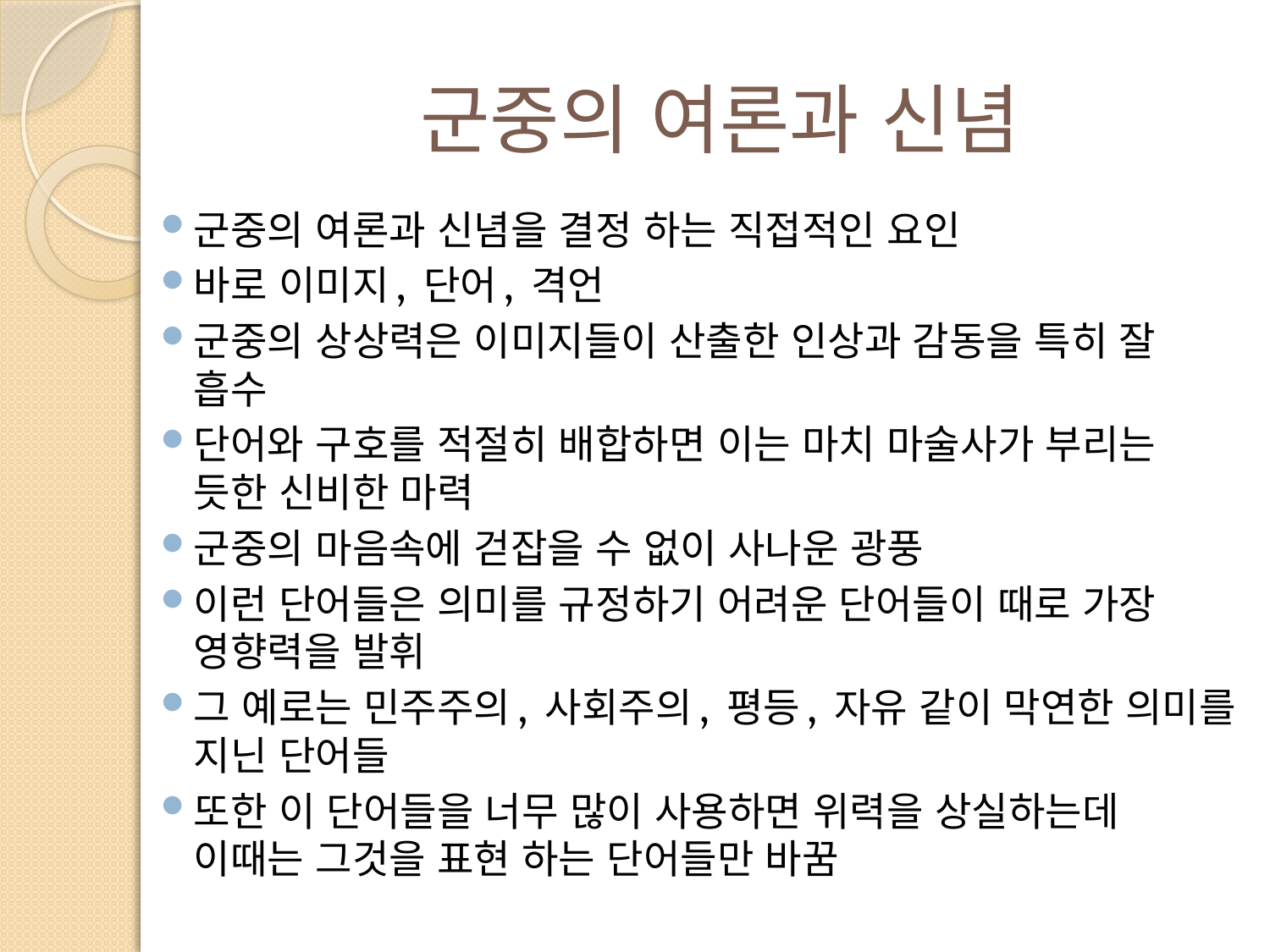

# 군중의 여론과 신념
군중의 여론과 신념을 결정 하는 직접적인 요인
바로 이미지, 단어, 격언
군중의 상상력은 이미지들이 산출한 인상과 감동을 특히 잘 흡수
단어와 구호를 적절히 배합하면 이는 마치 마술사가 부리는 듯한 신비한 마력
군중의 마음속에 걷잡을 수 없이 사나운 광풍
이런 단어들은 의미를 규정하기 어려운 단어들이 때로 가장 영향력을 발휘
그 예로는 민주주의, 사회주의, 평등, 자유 같이 막연한 의미를 지닌 단어들
또한 이 단어들을 너무 많이 사용하면 위력을 상실하는데 이때는 그것을 표현 하는 단어들만 바꿈